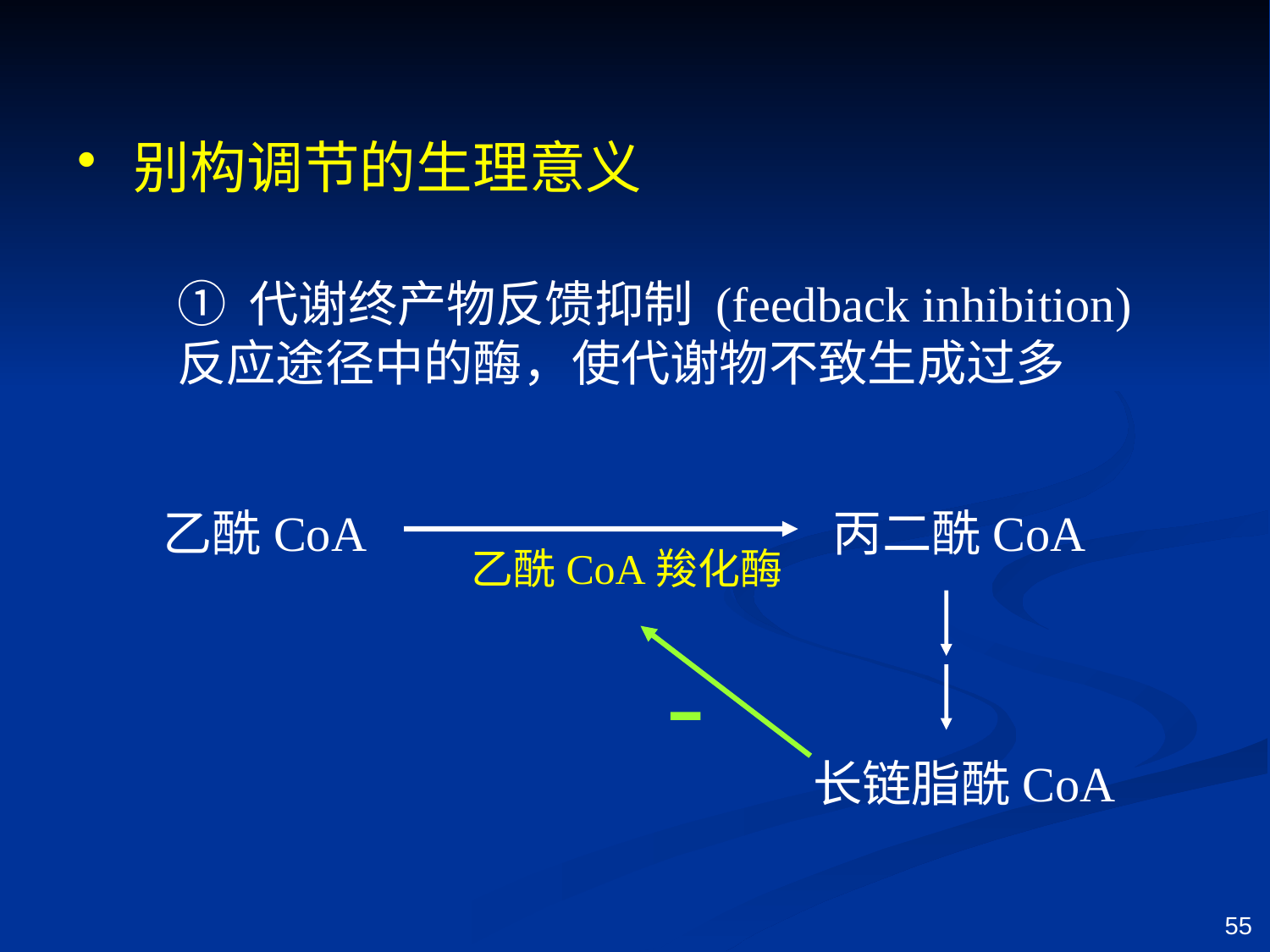

别构调节的生理意义
① 代谢终产物反馈抑制 (feedback inhibition) 反应途径中的酶，使代谢物不致生成过多
乙酰CoA
丙二酰CoA

    乙酰CoA羧化酶

长链脂酰CoA

55